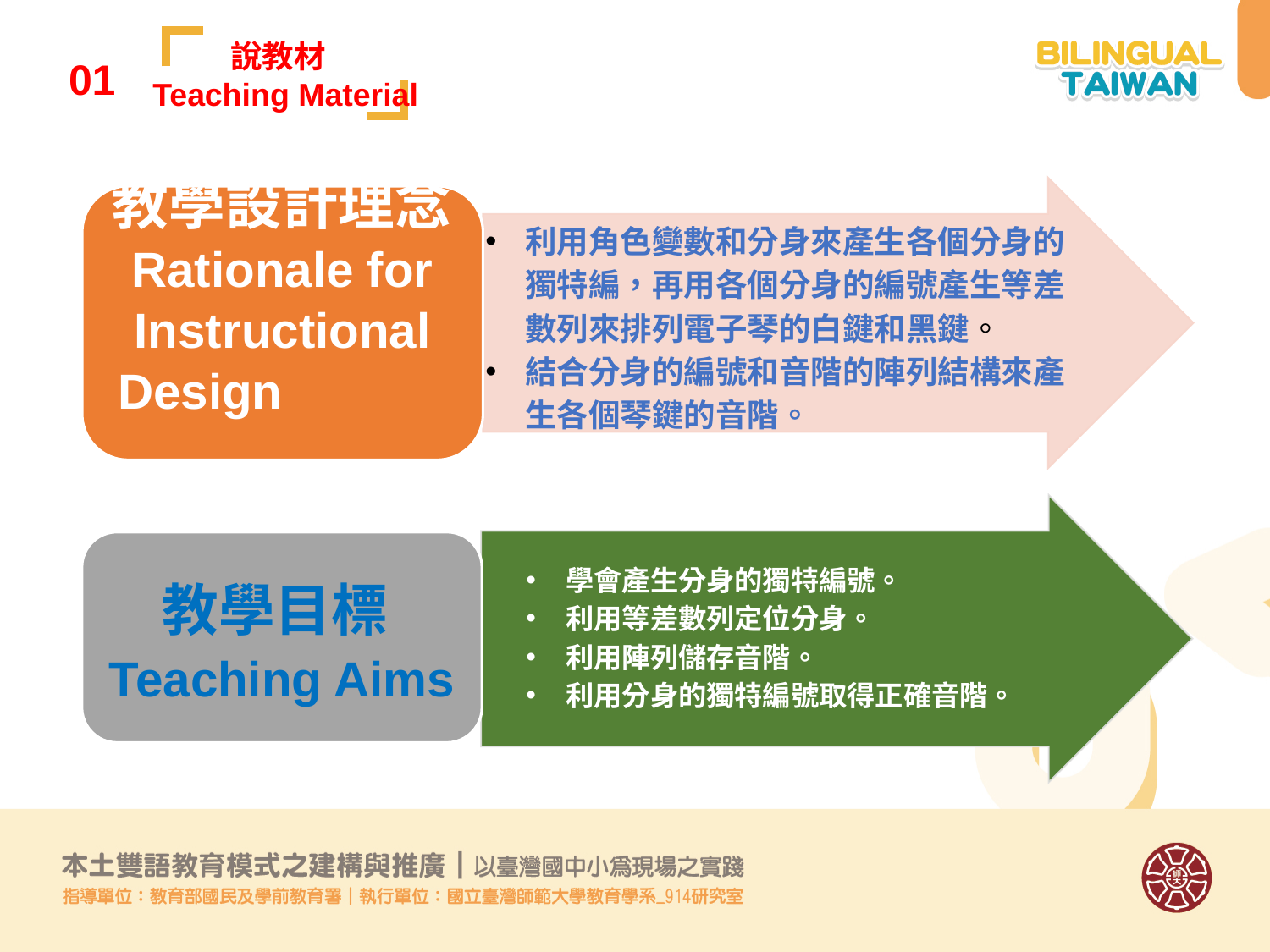

說教材
Teaching Material

01

教學設計理念Rationale for Instructional Design
利用角色變數和分身來產生各個分身的獨特編，再用各個分身的編號產生等差數列來排列電子琴的白鍵和黑鍵。
結合分身的編號和音階的陣列結構來產生各個琴鍵的音階。

教學目標Teaching Aims
學會產生分身的獨特編號。
利用等差數列定位分身。
利用陣列儲存音階。
利用分身的獨特編號取得正確音階。